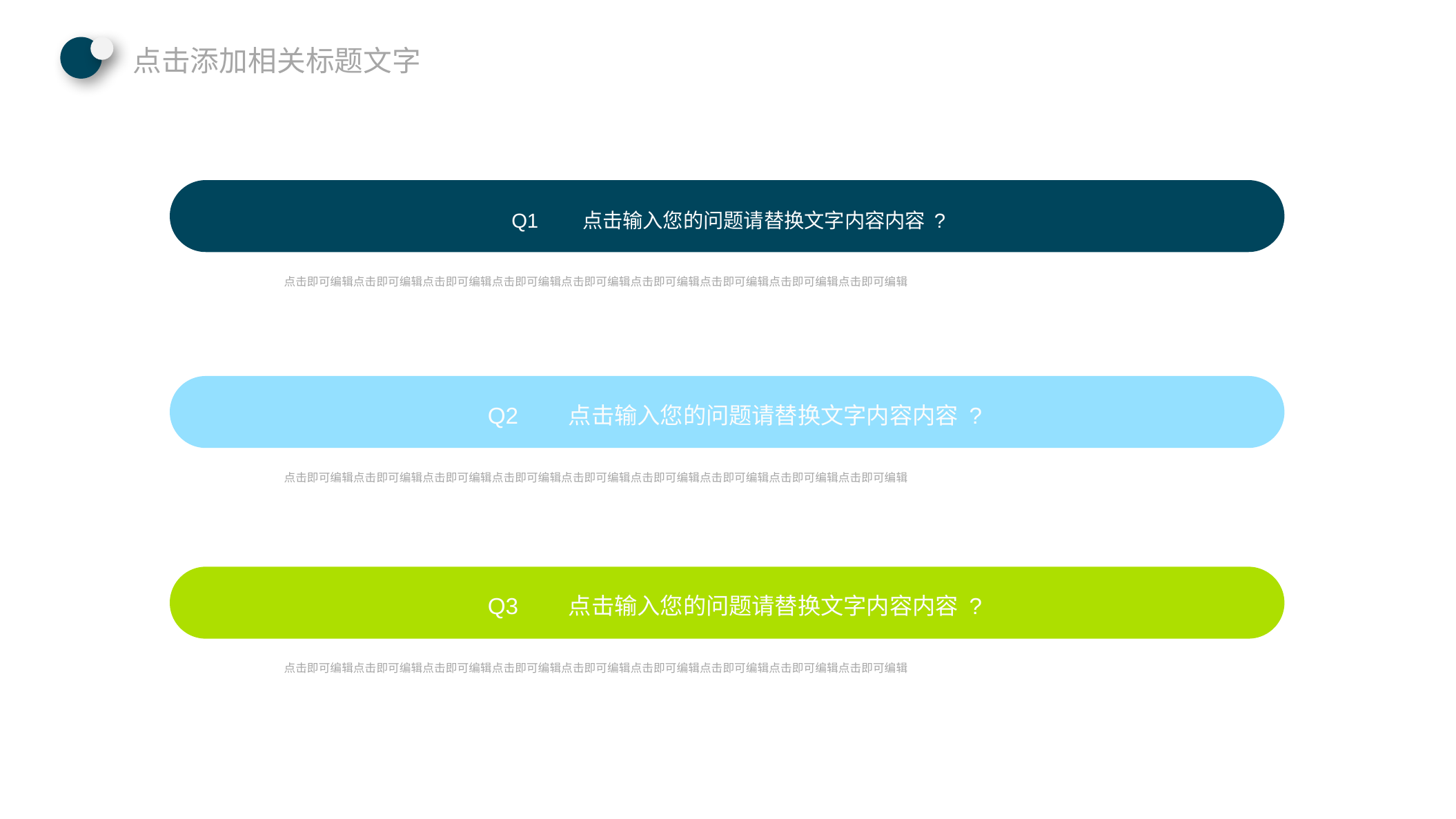

点击添加相关标题文字

Q1       点击输入您的问题请替换文字内容内容 ?
点击即可编辑点击即可编辑点击即可编辑点击即可编辑点击即可编辑点击即可编辑点击即可编辑点击即可编辑点击即可编辑

Q2       点击输入您的问题请替换文字内容内容 ?
点击即可编辑点击即可编辑点击即可编辑点击即可编辑点击即可编辑点击即可编辑点击即可编辑点击即可编辑点击即可编辑

Q3       点击输入您的问题请替换文字内容内容 ?
点击即可编辑点击即可编辑点击即可编辑点击即可编辑点击即可编辑点击即可编辑点击即可编辑点击即可编辑点击即可编辑